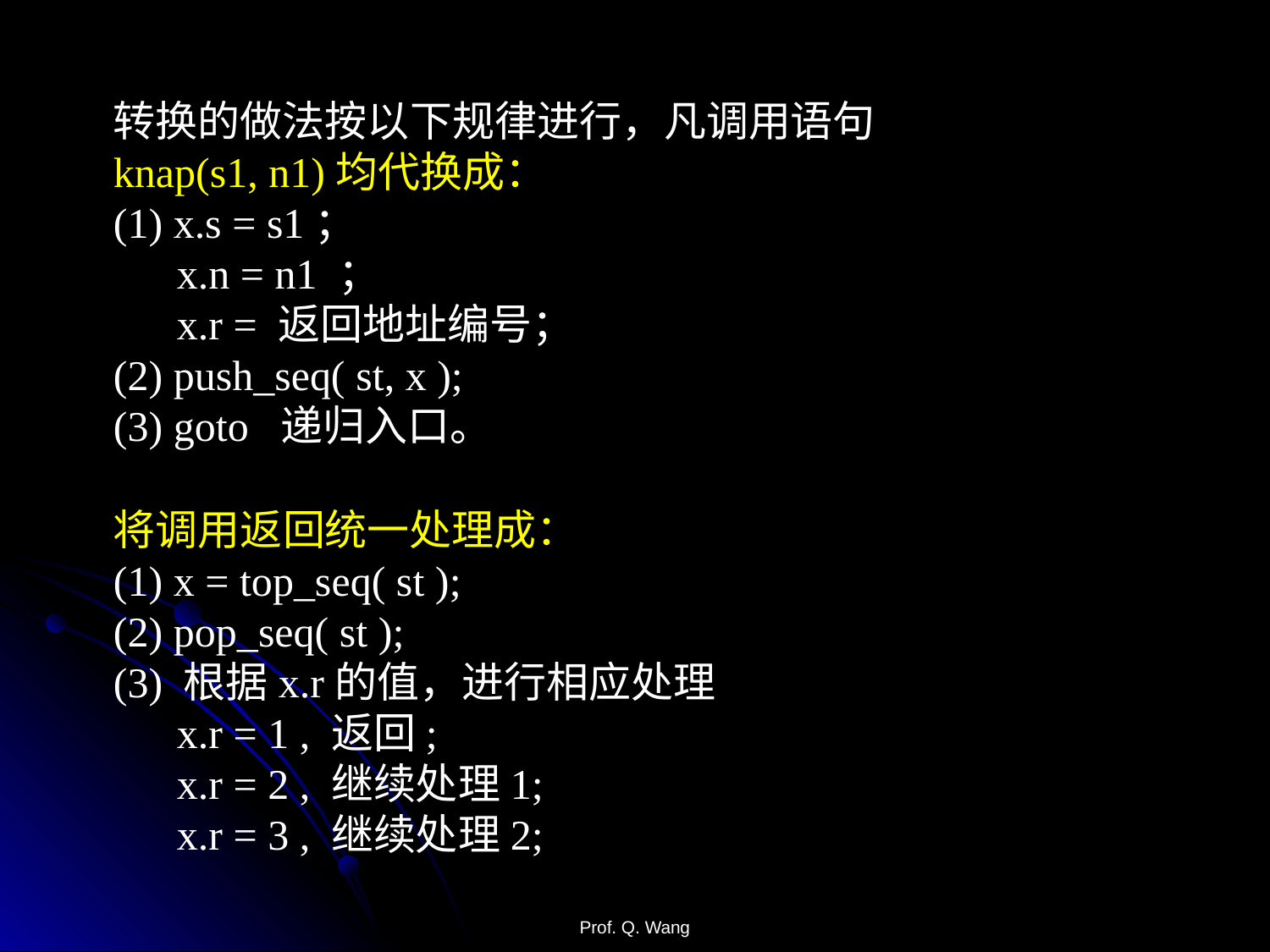

转换的做法按以下规律进行，凡调用语句
knap(s1, n1)均代换成：
(1) x.s = s1；
      x.n = n1 ；
      x.r = 返回地址编号；
(2) push_seq( st, x );
(3) goto  递归入口。
将调用返回统一处理成：
(1) x = top_seq( st );
(2) pop_seq( st );
(3) 根据x.r的值，进行相应处理
      x.r = 1 , 返回;
      x.r = 2 , 继续处理1;
      x.r = 3 , 继续处理2;

Prof. Q. Wang